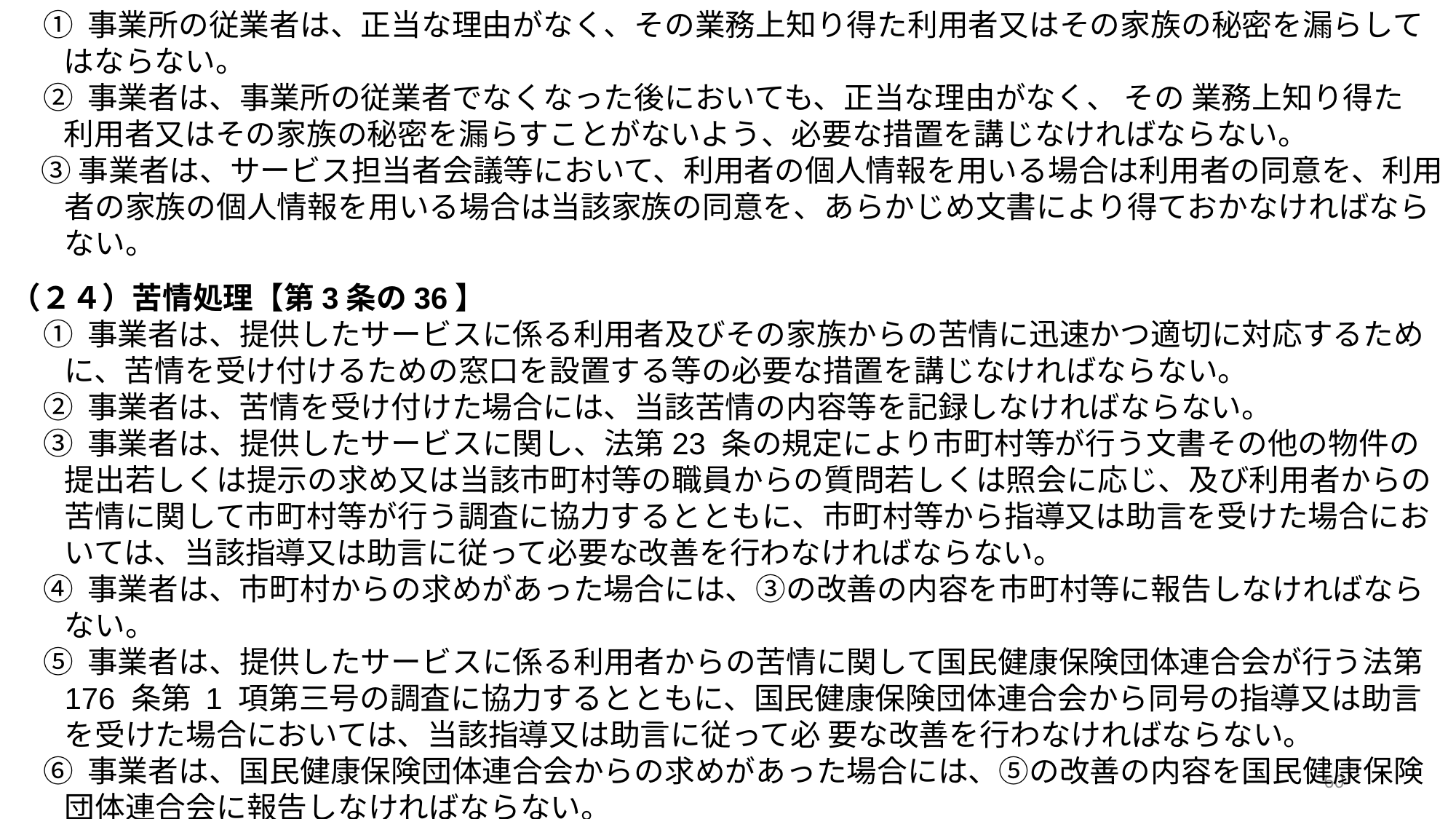

① 事業所の従業者は、正当な理由がなく、その業務上知り得た利用者又はその家族の秘密を漏らしてはならない。
② 事業者は、事業所の従業者でなくなった後においても、正当な理由がなく、 その 業務上知り得た
利用者又はその家族の秘密を漏らすことがないよう、必要な措置を講じなければならない。
　③ 事業者は、サービス担当者会議等において、利用者の個人情報を用いる場合は利用者の同意を、利用者の家族の個人情報を用いる場合は当該家族の同意を、あらかじめ文書により得ておかなければならない。

（２４）苦情処理【第3条の36】
① 事業者は、提供したサービスに係る利用者及びその家族からの苦情に迅速かつ適切に対応するために、苦情を受け付けるための窓口を設置する等の必要な措置を講じなければならない。
② 事業者は、苦情を受け付けた場合には、当該苦情の内容等を記録しなければならない。
③ 事業者は、提供したサービスに関し、法第23 条の規定により市町村等が行う文書その他の物件の提出若しくは提示の求め又は当該市町村等の職員からの質問若しくは照会に応じ、及び利用者からの苦情に関して市町村等が行う調査に協力するとともに、市町村等から指導又は助言を受けた場合においては、当該指導又は助言に従って必要な改善を行わなければならない。
④ 事業者は、市町村からの求めがあった場合には、③の改善の内容を市町村等に報告しなければならない。
⑤ 事業者は、提供したサービスに係る利用者からの苦情に関して国民健康保険団体連合会が行う法第176 条第 1 項第三号の調査に協力するとともに、国民健康保険団体連合会から同号の指導又は助言を受けた場合においては、当該指導又は助言に従って必 要な改善を行わなければならない。
⑥ 事業者は、国民健康保険団体連合会からの求めがあった場合には、⑤の改善の内容を国民健康保険団体連合会に報告しなければならない。
60